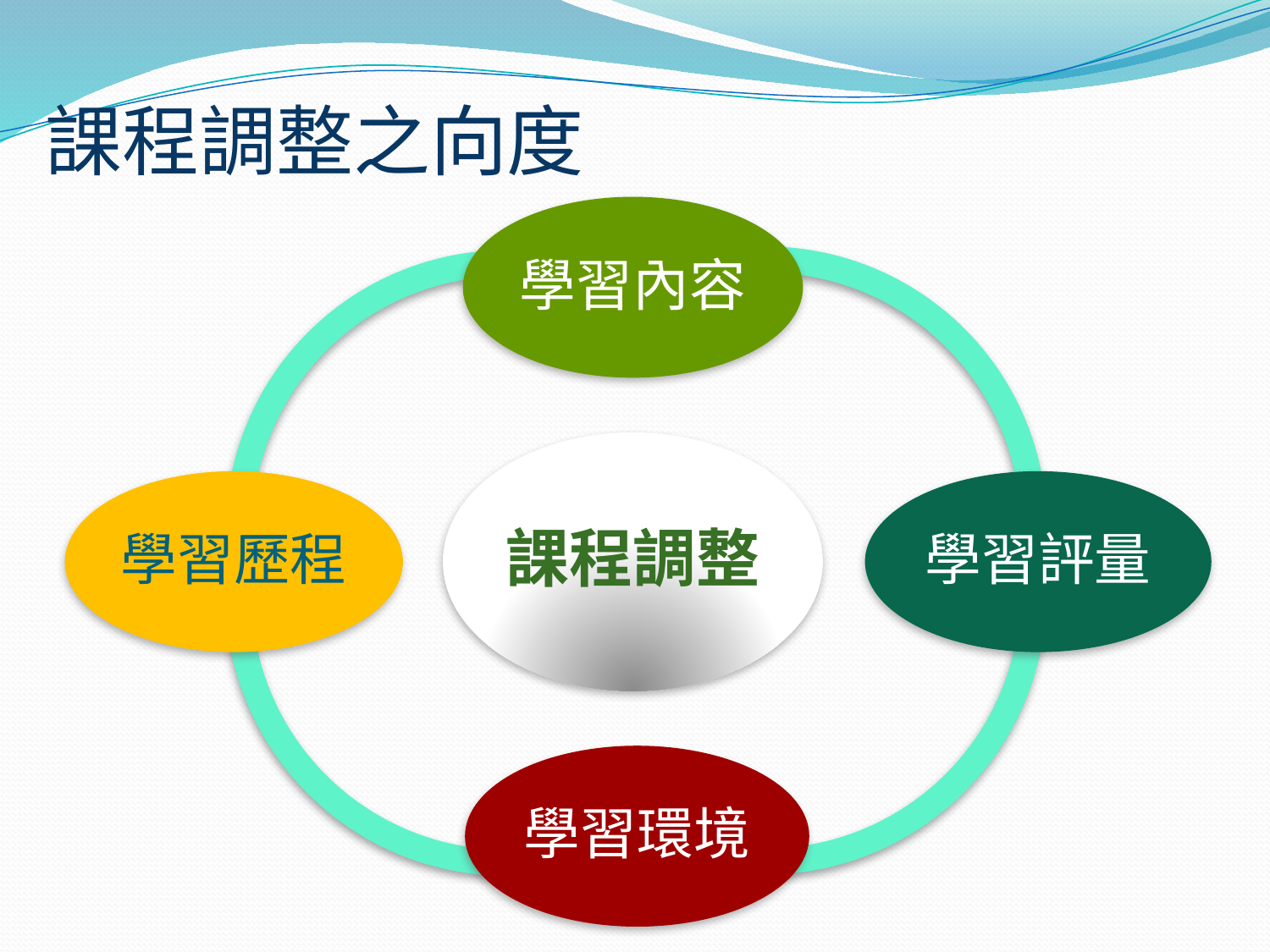

# 課程調整之向度
課程調整
學習內容
學習評量
學習環境
學習歷程